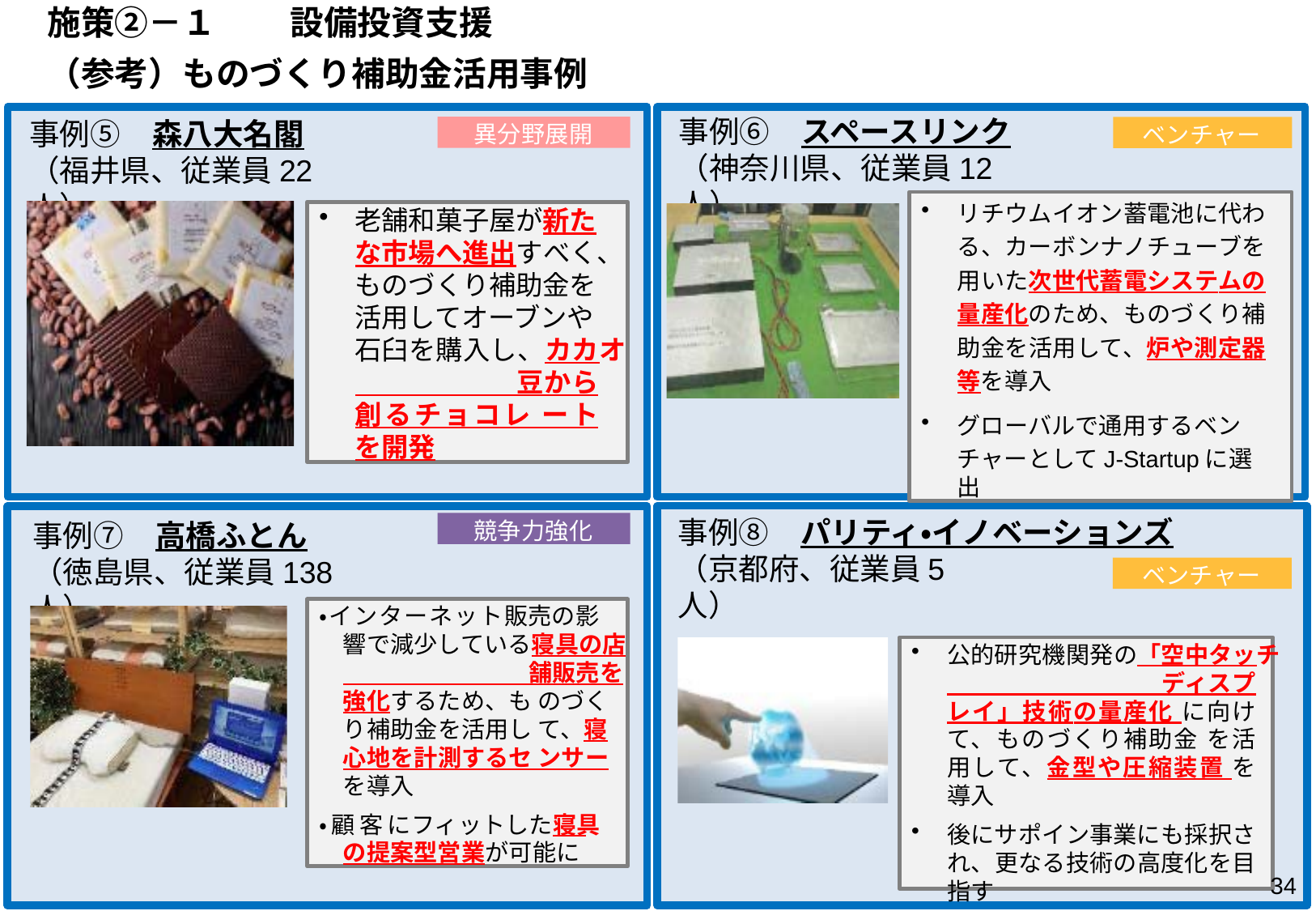

# 施策②－１
設備投資支援
（参考）ものづくり補助金活用事例

事例⑥	スペースリンク
（神奈川県、従業員12人）
事例⑤	森八大名閣
（福井県、従業員22人）
異分野展開
ベンチャー
リチウムイオン蓄電池に代わ る、カーボンナノチューブを 用いた次世代蓄電システムの 量産化のため、ものづくり補 助金を活用して、炉や測定器 等を導入
グローバルで通用するベン
チャーとしてJ-Startupに選出

老舗和菓子屋が新た な市場へ進出すべく、 ものづくり補助金を 活用してオーブンや
⽯⾅を購入し、カカオ                          ⾖から創るチョコレ ートを開発

事例⑧	パリティ・イノベーションズ
競争力強化
事例⑦	高橋ふとん
（徳島県、従業員138人）
（京都府、従業員5人）
ベンチャー
・インターネット販売の影 響で減少している寝具の店                                   舗販売を強化するため、も のづくり補助金を活用し て、寝⼼地を計測するセ ンサーを導入
・顧客にフィットした寝具 の提案型営業が可能に

公的研究機関発の「空中タッチ                                      ディスプレイ」技術の量産化 に向けて、ものづくり補助金 を活用して、金型や圧縮装置 を導入
後にサポイン事業にも採択さ れ、更なる技術の高度化を目 指す
34